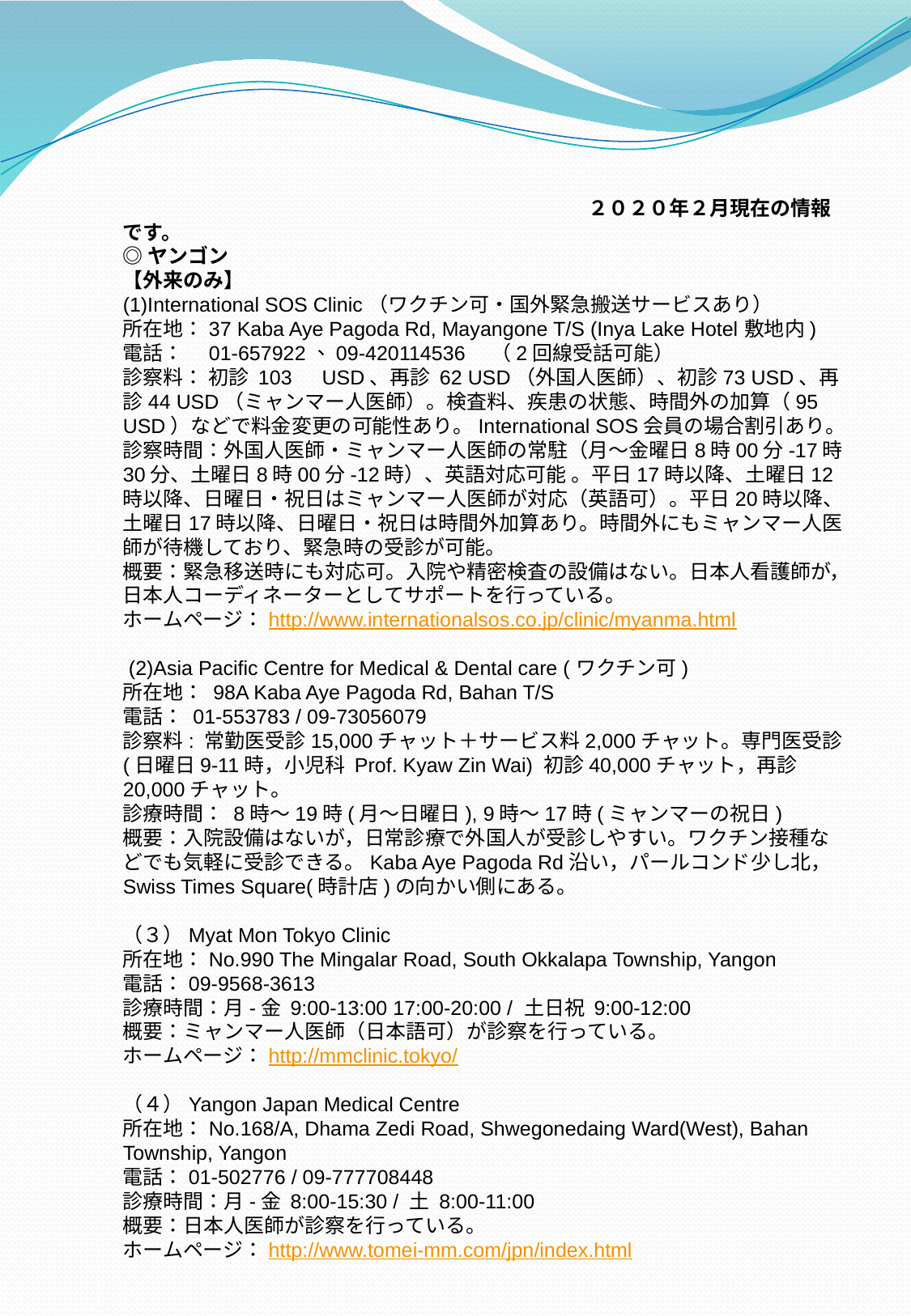

２０２０年２月現在の情報です。
◎ヤンゴン
【外来のみ】
(1)International SOS Clinic（ワクチン可・国外緊急搬送サービスあり）
所在地：37 Kaba Aye Pagoda Rd, Mayangone T/S (Inya Lake Hotel敷地内)
電話：　01-657922、09-420114536　（2回線受話可能）
診察料： 初診 103　USD、再診 62 USD（外国人医師）、初診73 USD、再診44 USD（ミャンマー人医師）。検査料、疾患の状態、時間外の加算（95 USD）などで料金変更の可能性あり。International SOS会員の場合割引あり。
診察時間：外国人医師・ミャンマー人医師の常駐（月～金曜日8時00分-17時30分、土曜日8時00分-12時）、英語対応可能 。平日17時以降、土曜日12時以降、日曜日・祝日はミャンマー人医師が対応（英語可）。平日20時以降、土曜日17時以降、日曜日・祝日は時間外加算あり。時間外にもミャンマー人医師が待機しており、緊急時の受診が可能。
概要：緊急移送時にも対応可。入院や精密検査の設備はない。日本人看護師が，日本人コーディネーターとしてサポートを行っている。
ホームページ：http://www.internationalsos.co.jp/clinic/myanma.html

 (2)Asia Pacific Centre for Medical & Dental care (ワクチン可)
所在地： 98A Kaba Aye Pagoda Rd, Bahan T/S
電話： 01-553783 / 09-73056079
診察料: 常勤医受診15,000チャット＋サービス料2,000チャット。専門医受診(日曜日9-11時，小児科 Prof. Kyaw Zin Wai) 初診40,000チャット，再診20,000チャット。
診療時間： 8時～19時(月～日曜日), 9時～17時(ミャンマーの祝日)
概要：入院設備はないが，日常診療で外国人が受診しやすい。ワクチン接種などでも気軽に受診できる。Kaba Aye Pagoda Rd沿い，パールコンド少し北，Swiss Times Square(時計店)の向かい側にある。

（３）Myat Mon Tokyo Clinic
所在地：No.990 The Mingalar Road, South Okkalapa Township, Yangon
電話：09-9568-3613
診療時間：月-金 9:00-13:00 17:00-20:00 / 土日祝 9:00-12:00
概要：ミャンマー人医師（日本語可）が診察を行っている。
ホームページ：http://mmclinic.tokyo/

（４）Yangon Japan Medical Centre
所在地：No.168/A, Dhama Zedi Road, Shwegonedaing Ward(West), Bahan Township, Yangon
電話：01-502776 / 09-777708448
診療時間：月-金 8:00-15:30 / 土 8:00-11:00
概要：日本人医師が診察を行っている。
ホームページ：http://www.tomei-mm.com/jpn/index.html